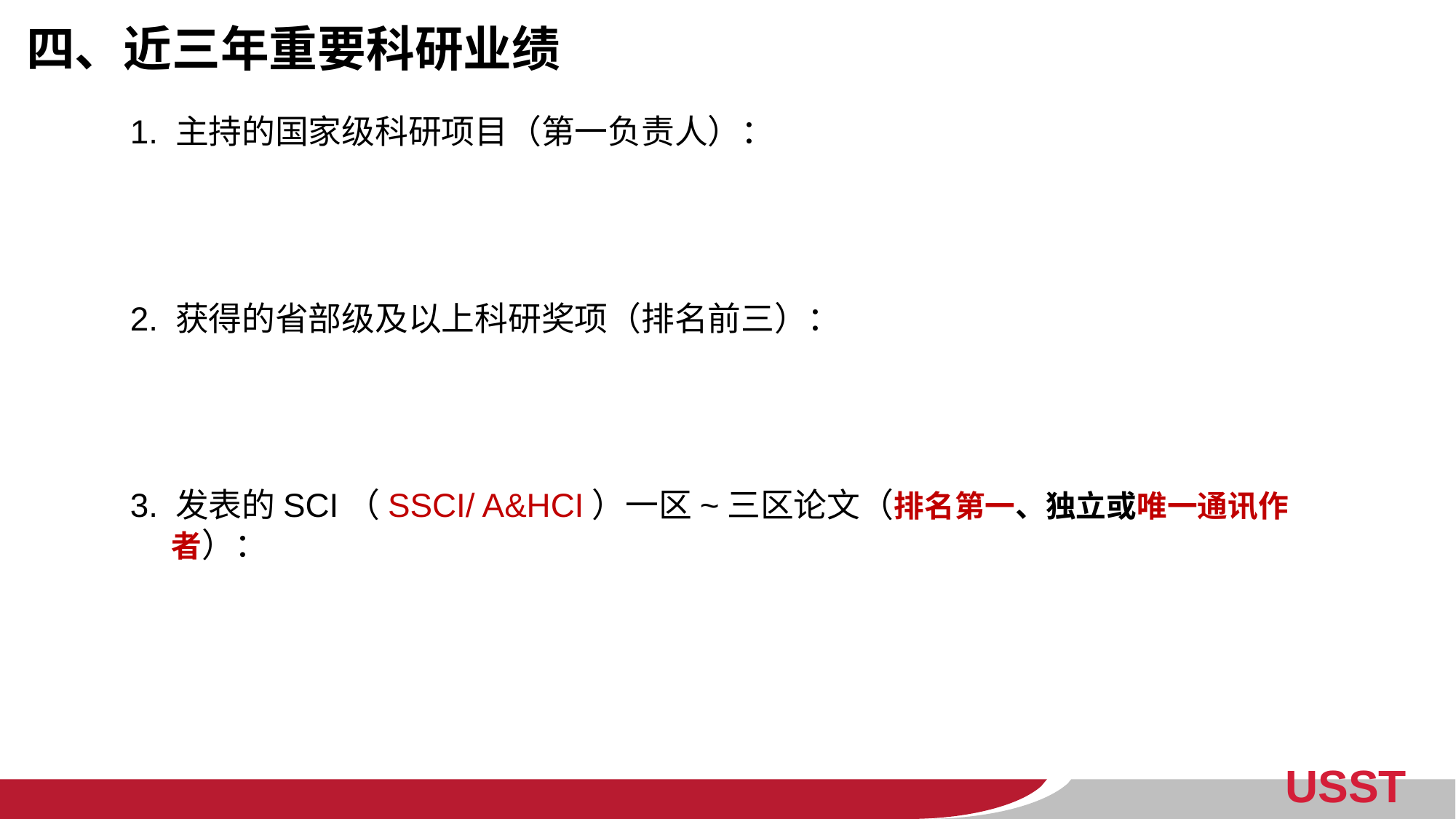

四、近三年重要科研业绩
1. 主持的国家级科研项目（第一负责人）：

2. 获得的省部级及以上科研奖项（排名前三）：

3. 发表的SCI（SSCI/ A&HCI）一区~三区论文（排名第一、独立或唯一通讯作者）：